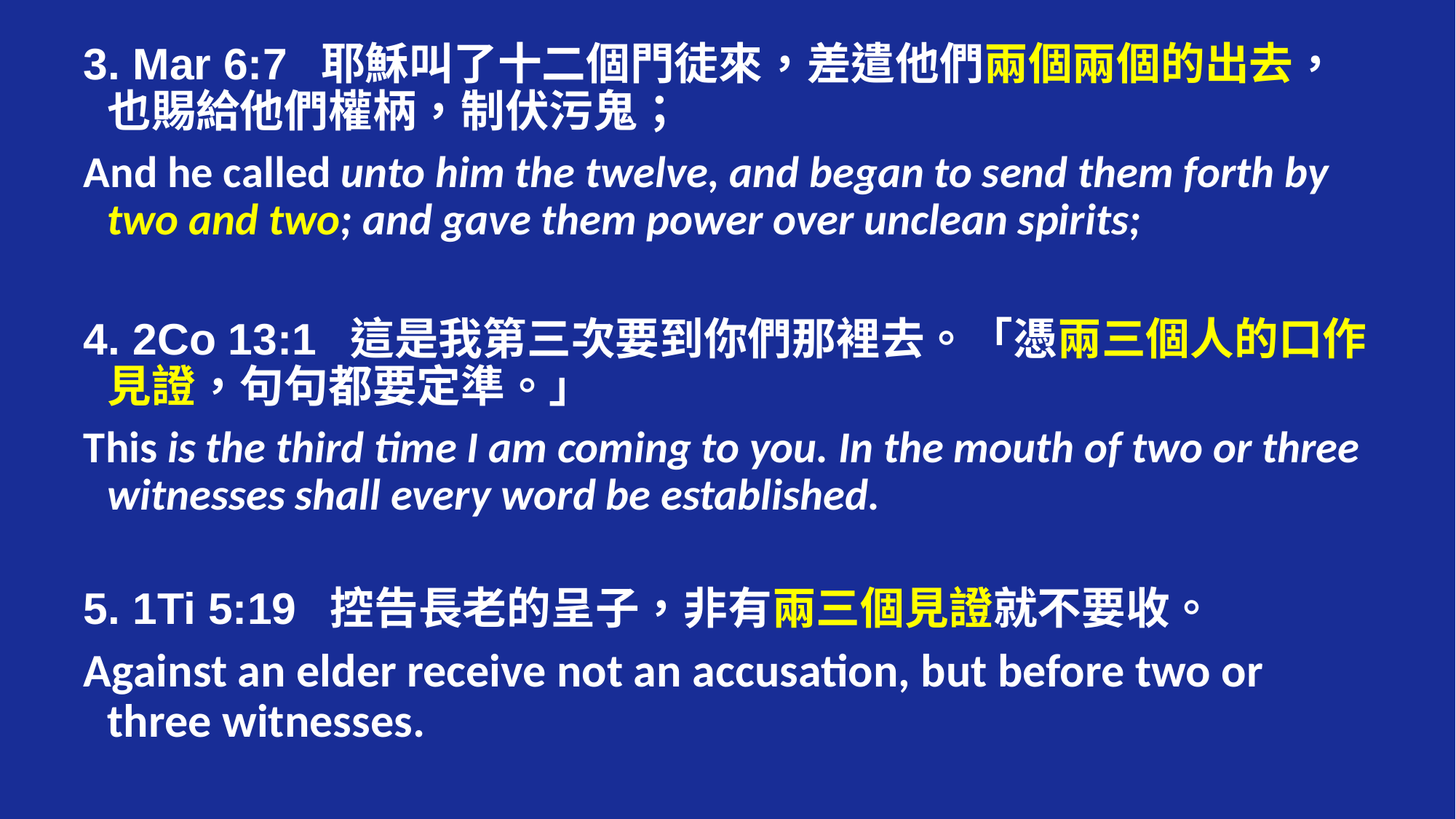

3. Mar 6:7  耶穌叫了十二個門徒來，差遣他們兩個兩個的出去，也賜給他們權柄，制伏污鬼；
And he called unto him the twelve, and began to send them forth by two and two; and gave them power over unclean spirits;

4. 2Co 13:1  這是我第三次要到你們那裡去。「憑兩三個人的口作見證，句句都要定準。」
This is the third time I am coming to you. In the mouth of two or three witnesses shall every word be established.

5. 1Ti 5:19  控告長老的呈子，非有兩三個見證就不要收。
Against an elder receive not an accusation, but before two or three witnesses.